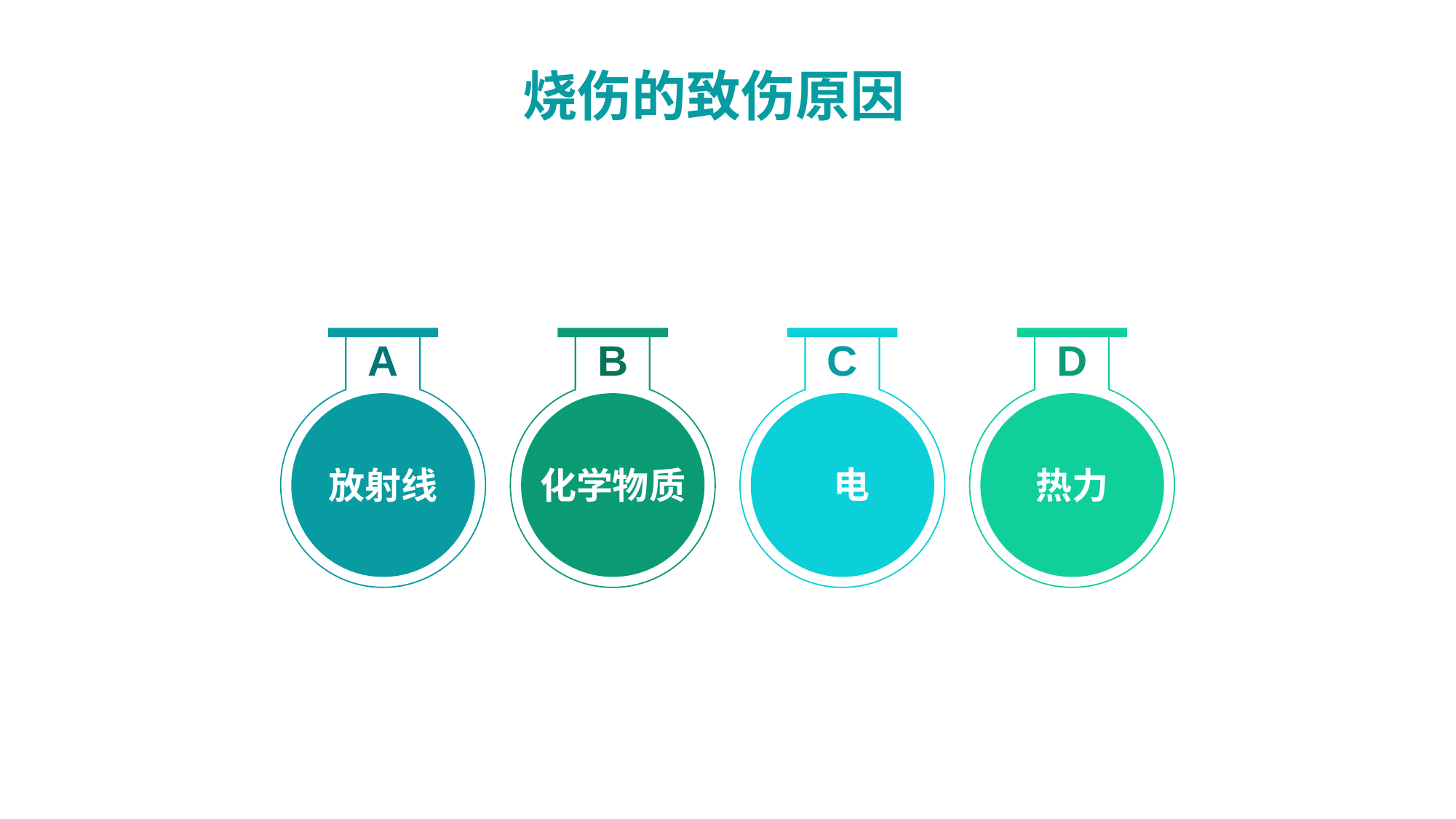

烧伤的致伤原因

A
B
C
D

 电
放射线
化学物质
热力